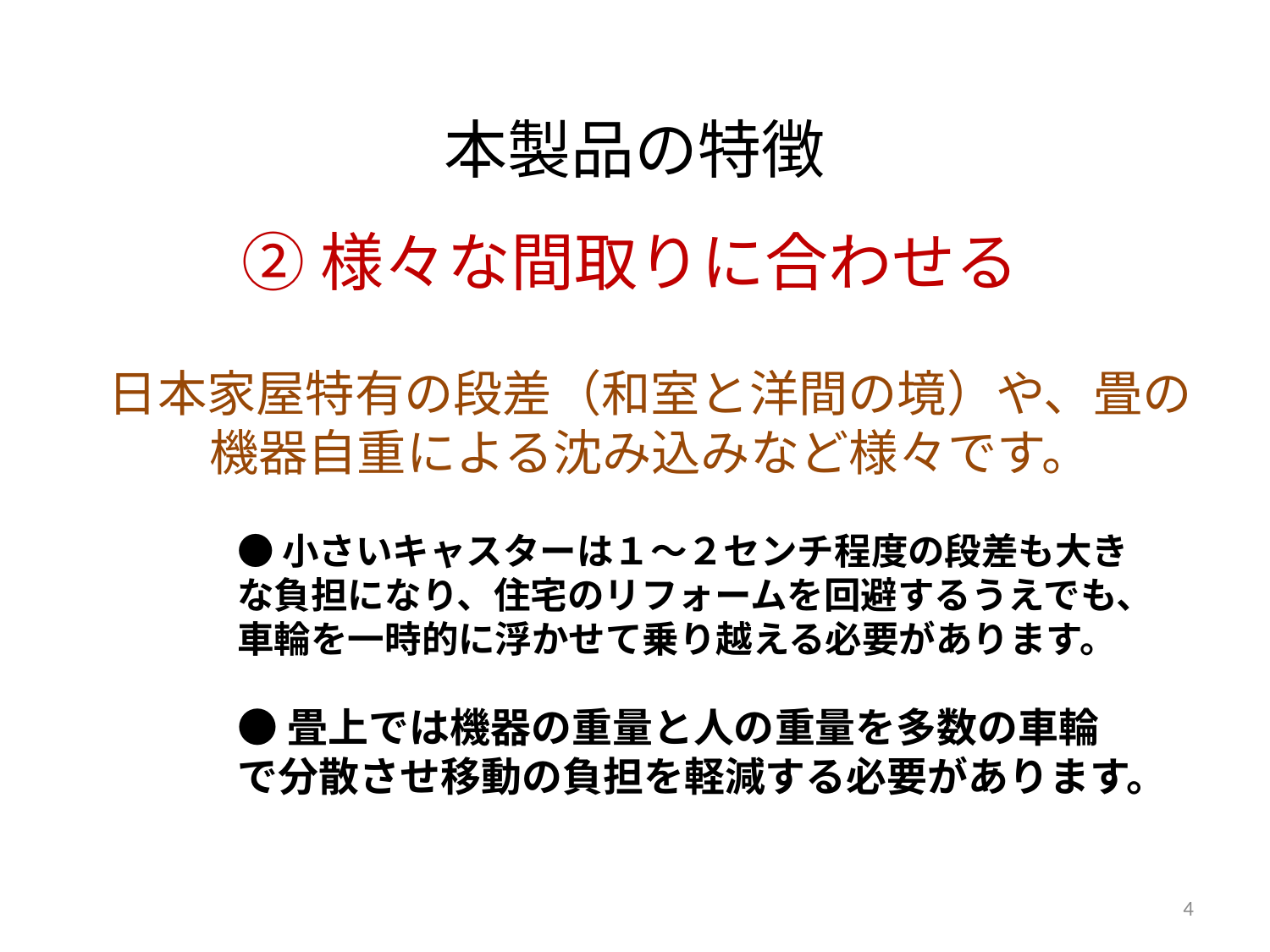

# 本製品の特徴
②様々な間取りに合わせる
日本家屋特有の段差（和室と洋間の境）や、畳の機器自重による沈み込みなど様々です。
●小さいキャスターは１～２センチ程度の段差も大きな負担になり、住宅のリフォームを回避するうえでも、車輪を一時的に浮かせて乗り越える必要があります。

●畳上では機器の重量と人の重量を多数の車輪で分散させ移動の負担を軽減する必要があります。

4